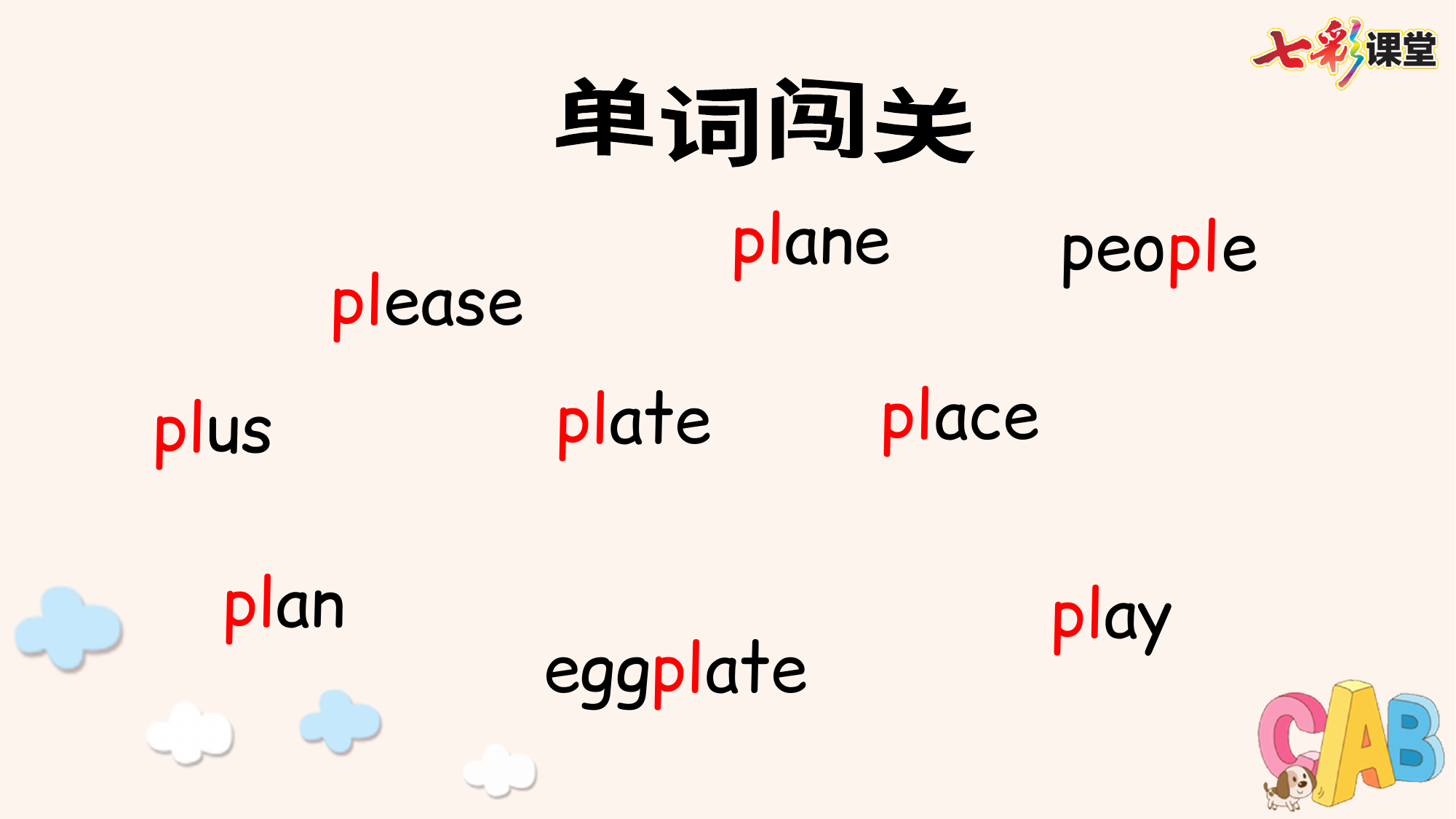

单词闯关
    plane
people
please
     plate
  place
    plus

      eggplate
     plan
    play